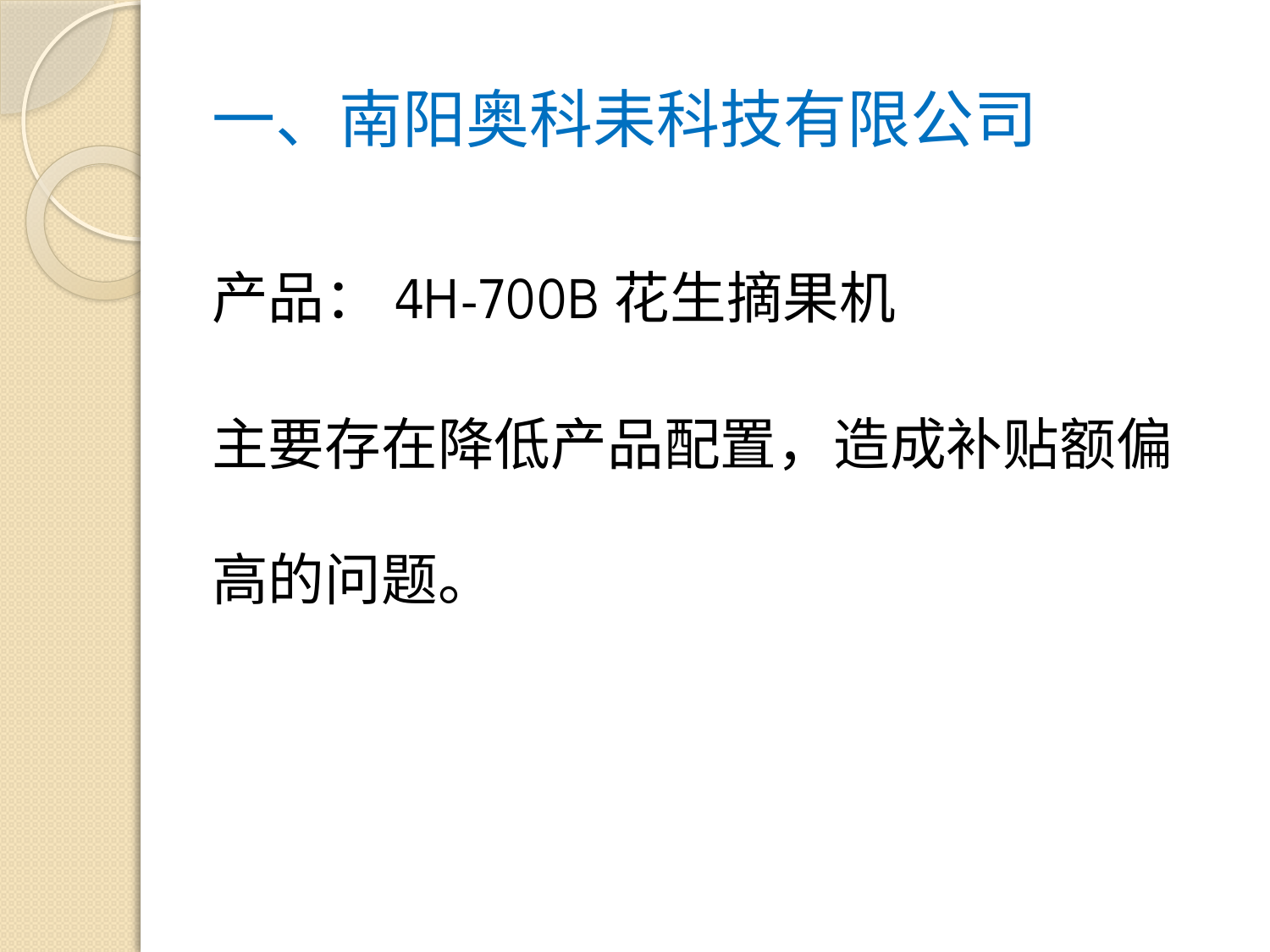

# 一、南阳奥科耒科技有限公司
产品：4H-700B花生摘果机
主要存在降低产品配置，造成补贴额偏高的问题。